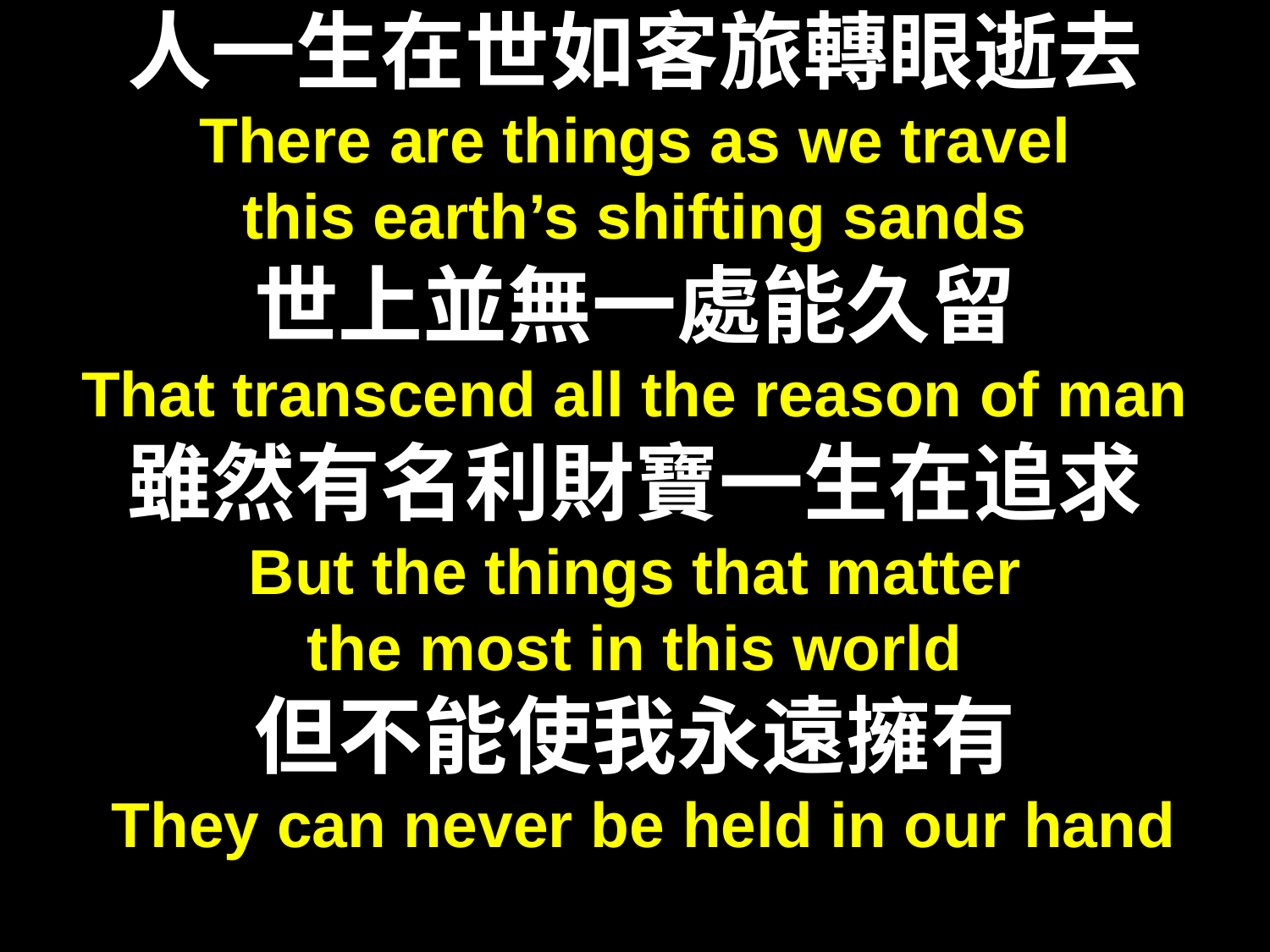

人一生在世如客旅轉眼逝去
There are things as we travel
this earth’s shifting sands
世上並無一處能久留
That transcend all the reason of man
雖然有名利財寶一生在追求
But the things that matter
the most in this world
但不能使我永遠擁有
 They can never be held in our hand